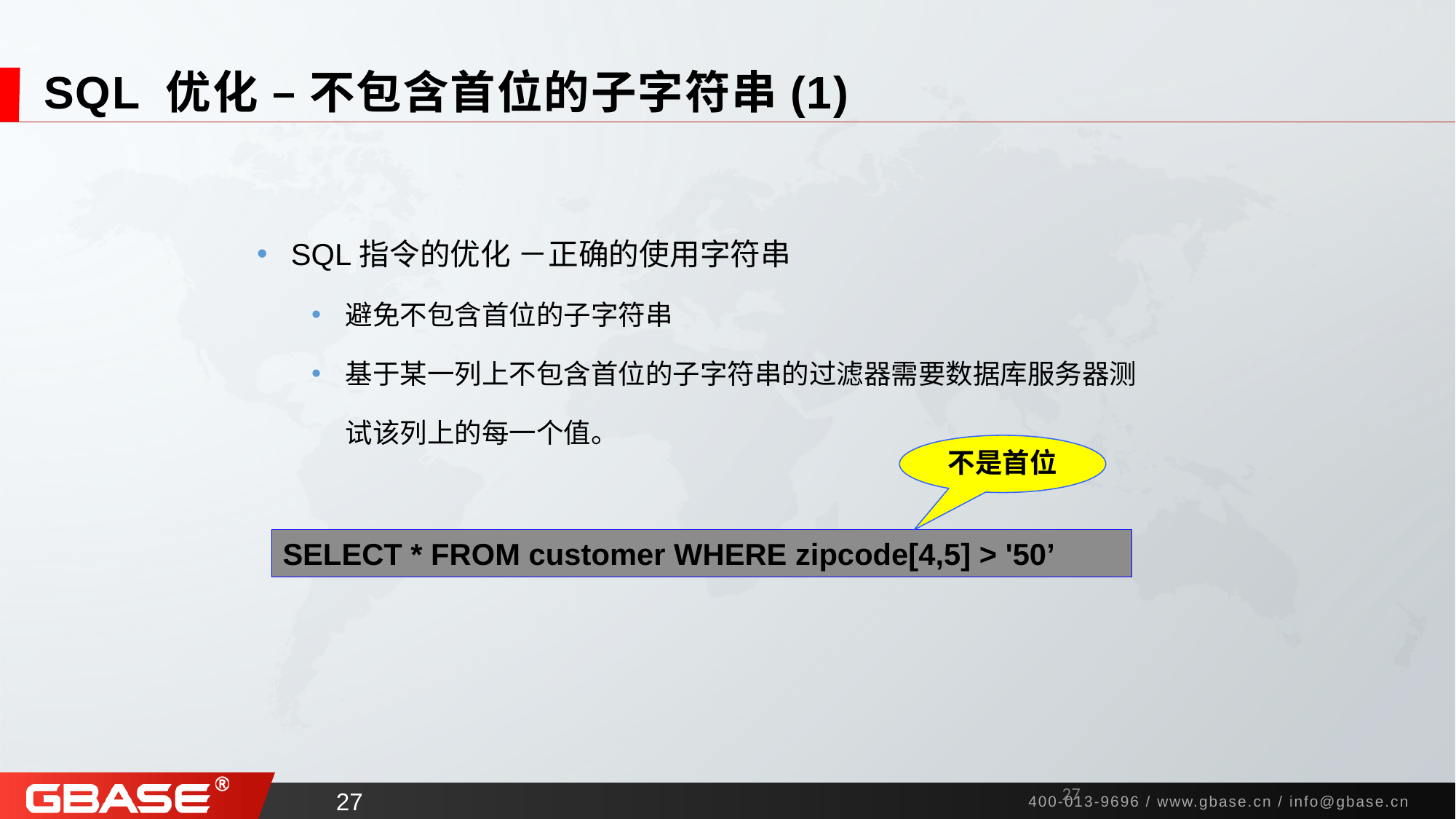

# SQL 优化 – 不包含首位的子字符串(1)
SQL指令的优化 －正确的使用字符串
避免不包含首位的子字符串
基于某一列上不包含首位的子字符串的过滤器需要数据库服务器测试该列上的每一个值。

不是首位
SELECT * FROM customer WHERE zipcode[4,5] > '50’
27